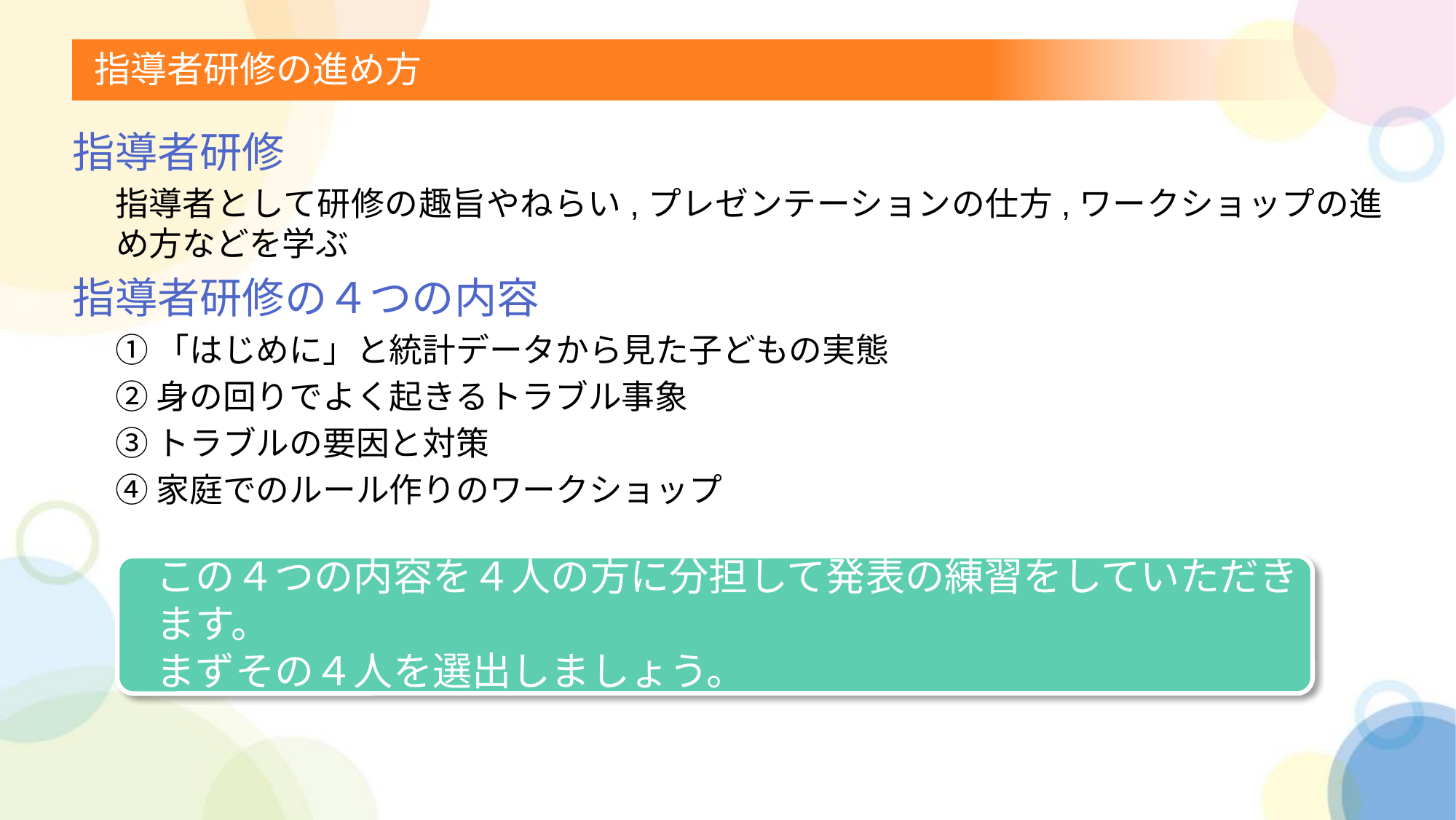

# 指導者研修の進め方
指導者研修
指導者として研修の趣旨やねらい,プレゼンテーションの仕方,ワークショップの進め方などを学ぶ
指導者研修の４つの内容
①「はじめに」と統計データから見た子どもの実態
②身の回りでよく起きるトラブル事象
③トラブルの要因と対策
④家庭でのルール作りのワークショップ

この４つの内容を４人の方に分担して発表の練習をしていただきます。
まずその４人を選出しましょう。